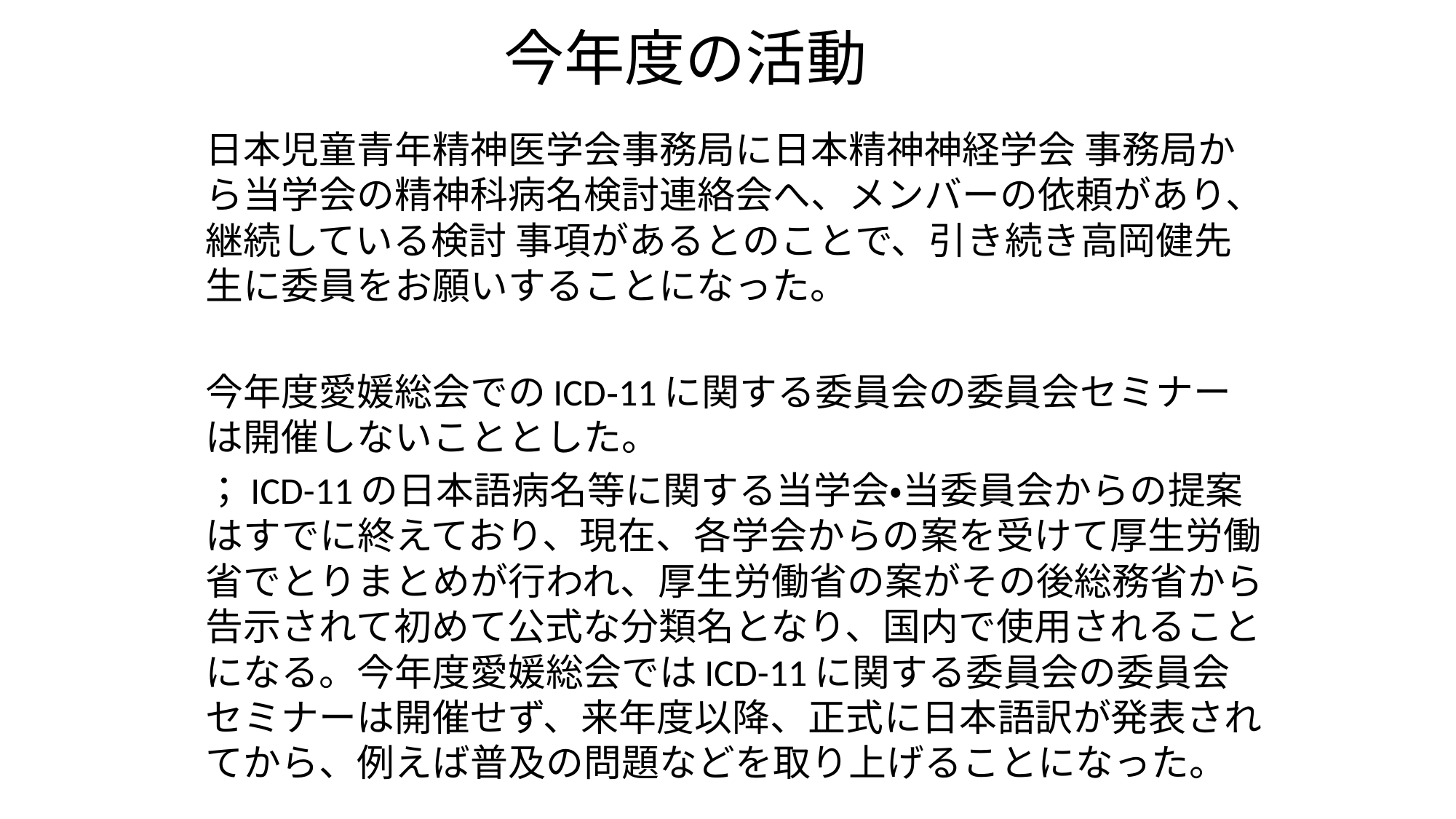

# 今年度の活動

日本児童青年精神医学会事務局に日本精神神経学会 事務局から当学会の精神科病名検討連絡会へ、メンバーの依頼があり、継続している検討 事項があるとのことで、引き続き高岡健先生に委員をお願いすることになった。

今年度愛媛総会でのICD‐11に関する委員会の委員会セミナーは開催しないこととした。
；ICD-11の日本語病名等に関する当学会・当委員会からの提案はすでに終えており、現在、各学会からの案を受けて厚生労働省でとりまとめが行われ、厚生労働省の案がその後総務省から告示されて初めて公式な分類名となり、国内で使用されることになる。今年度愛媛総会ではICD-11に関する委員会の委員会セミナーは開催せず、来年度以降、正式に日本語訳が発表されてから、例えば普及の問題などを取り上げることになった。